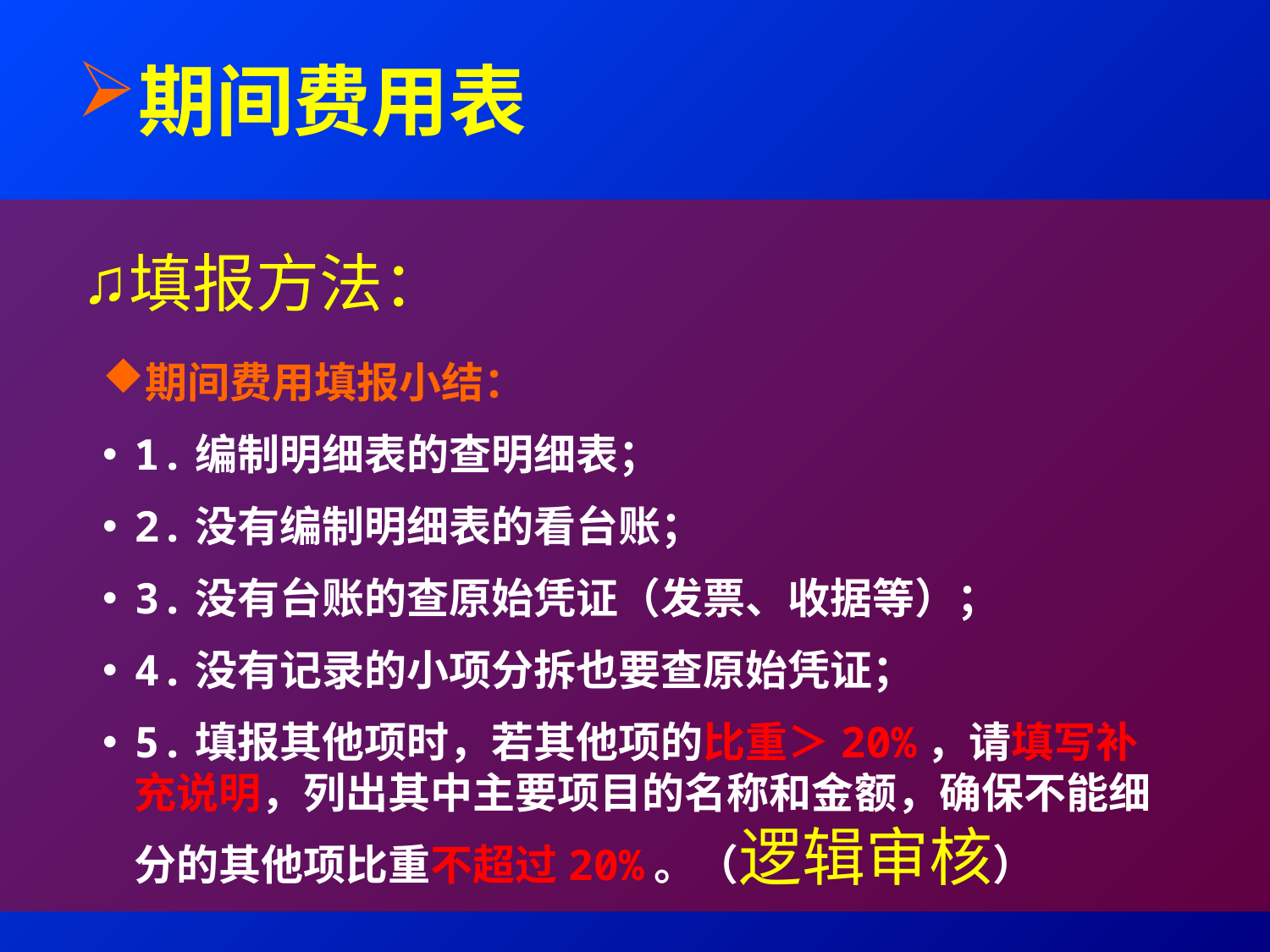

期间费用表

填报方法：
期间费用填报小结：
1.编制明细表的查明细表；
2.没有编制明细表的看台账；
3.没有台账的查原始凭证（发票、收据等）；
4.没有记录的小项分拆也要查原始凭证；
5.填报其他项时，若其他项的比重＞20%，请填写补充说明，列出其中主要项目的名称和金额，确保不能细分的其他项比重不超过20%。（逻辑审核）